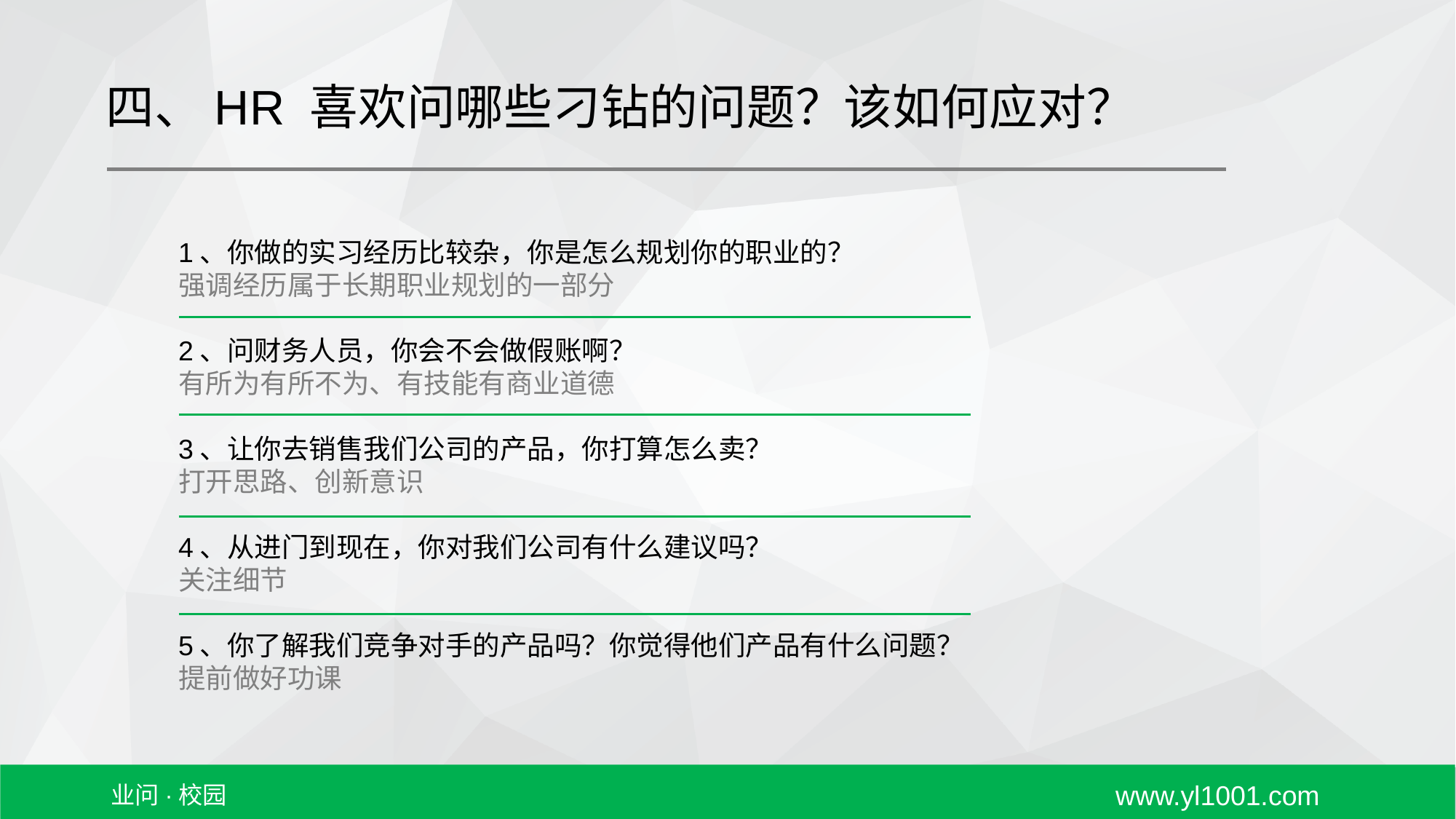

四、HR 喜欢问哪些刁钻的问题？该如何应对？
1、你做的实习经历比较杂，你是怎么规划你的职业的？
强调经历属于长期职业规划的一部分

2、问财务人员，你会不会做假账啊？
有所为有所不为、有技能有商业道德

3、让你去销售我们公司的产品，你打算怎么卖？
打开思路、创新意识

4、从进门到现在，你对我们公司有什么建议吗？
关注细节

5、你了解我们竞争对手的产品吗？你觉得他们产品有什么问题？
提前做好功课